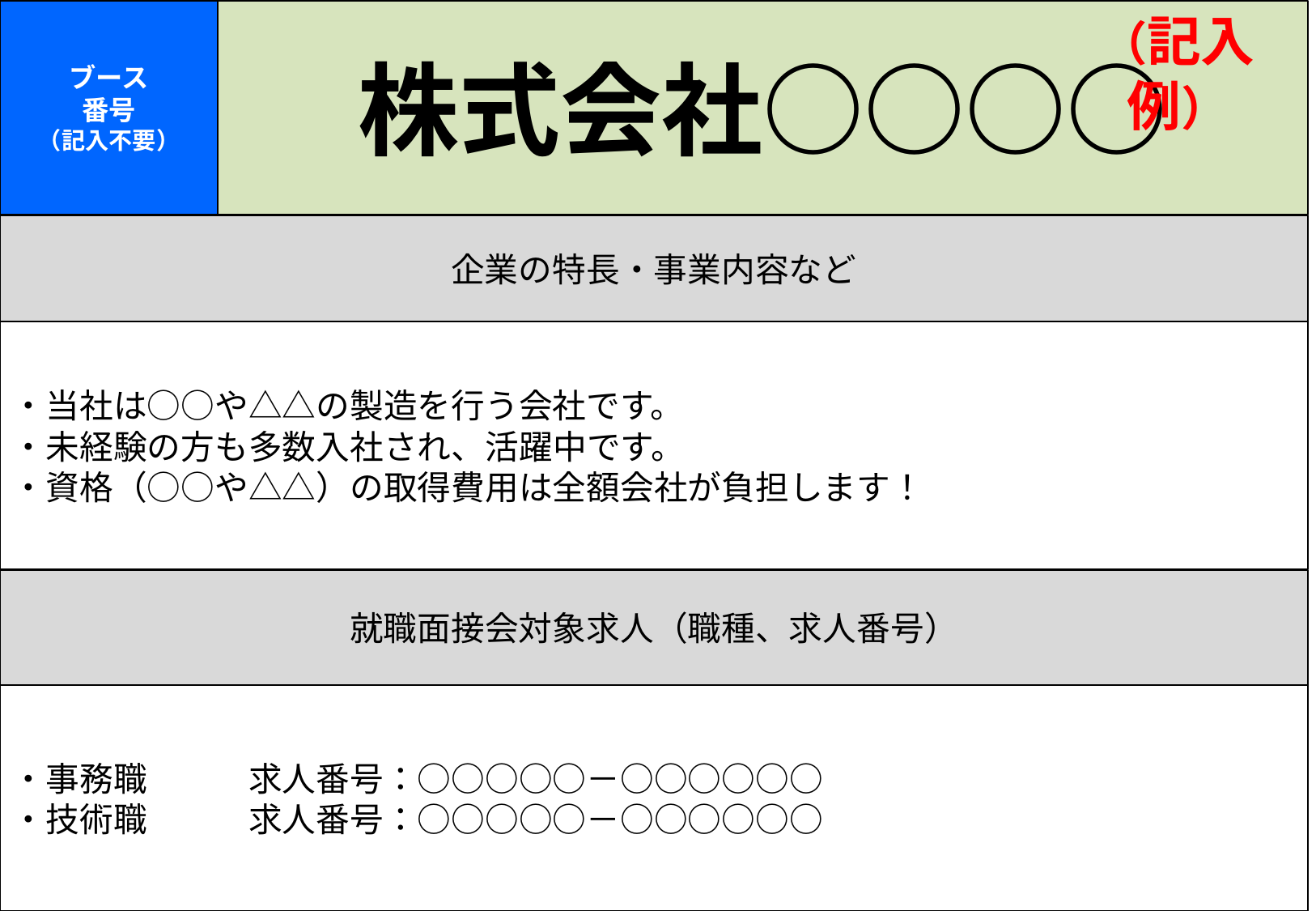

ブース
番号
（記入不要）
株式会社○○○○
（記入例）
企業の特長・事業内容など
・当社は○○や△△の製造を行う会社です。
・未経験の方も多数入社され、活躍中です。
・資格（○○や△△）の取得費用は全額会社が負担します！
就職面接会対象求人（職種、求人番号）
・事務職　　　求人番号：○○○○○－○○○○○○
・技術職　　　求人番号：○○○○○－○○○○○○